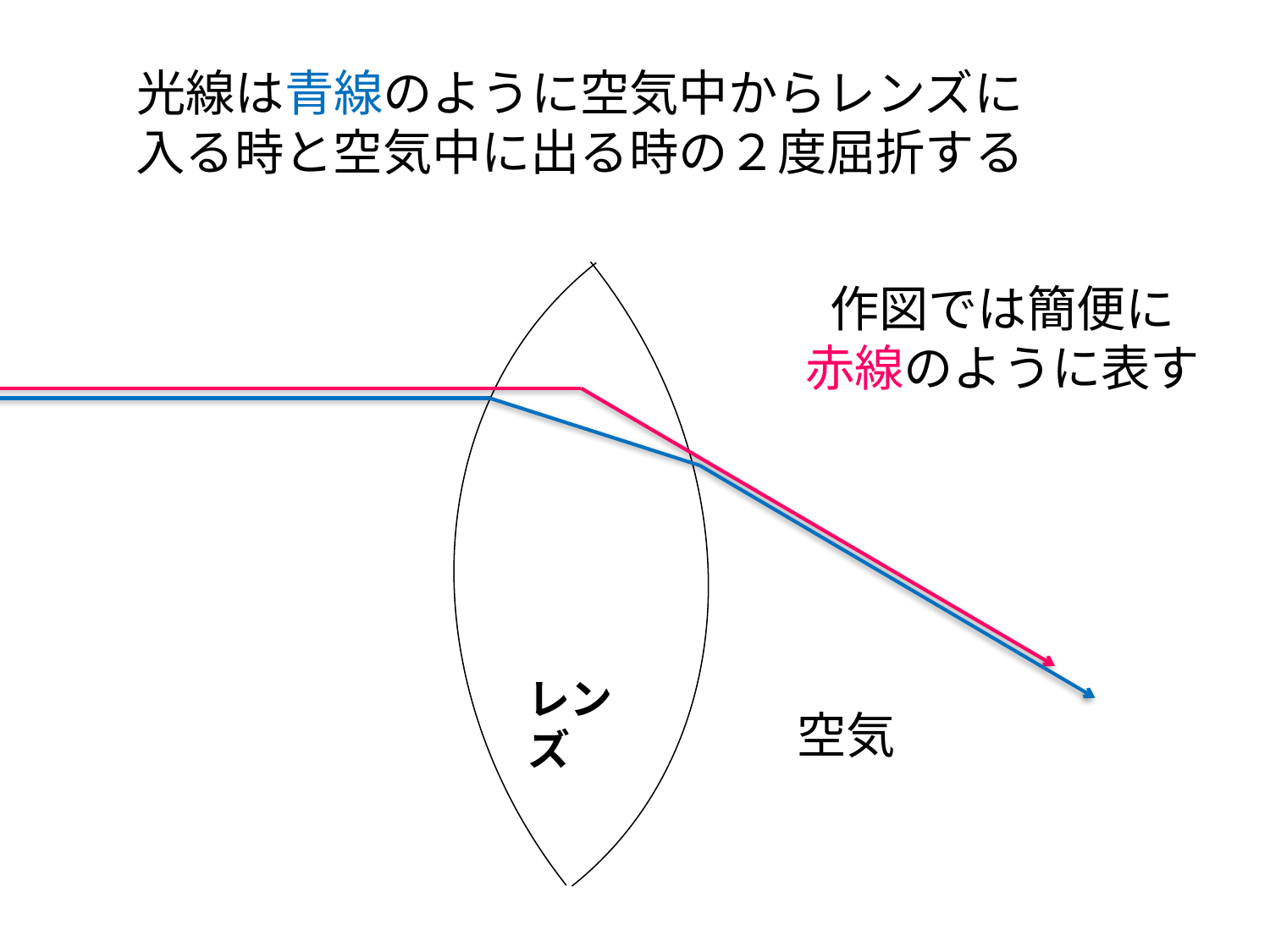

# 光線は青線のように空気中からレンズに入る時と空気中に出る時の２度屈折する
作図では簡便に
赤線のように表す

レンズ
空気